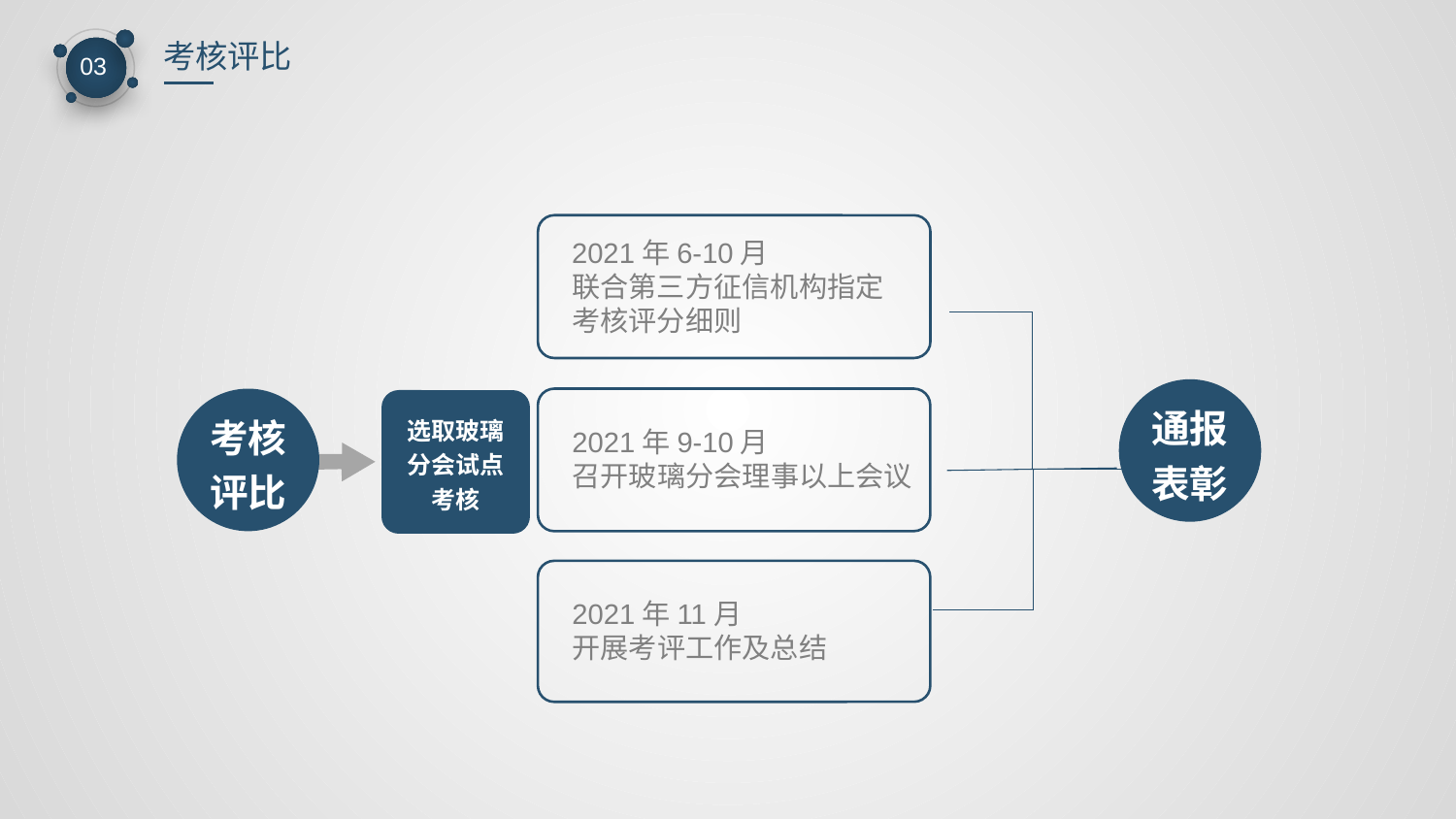

考核评比
03

2021年6-10月
联合第三方征信机构指定
考核评分细则
通报表彰

考核评比

选取玻璃分会试点考核
2021年9-10月
召开玻璃分会理事以上会议

2021年11月
开展考评工作及总结